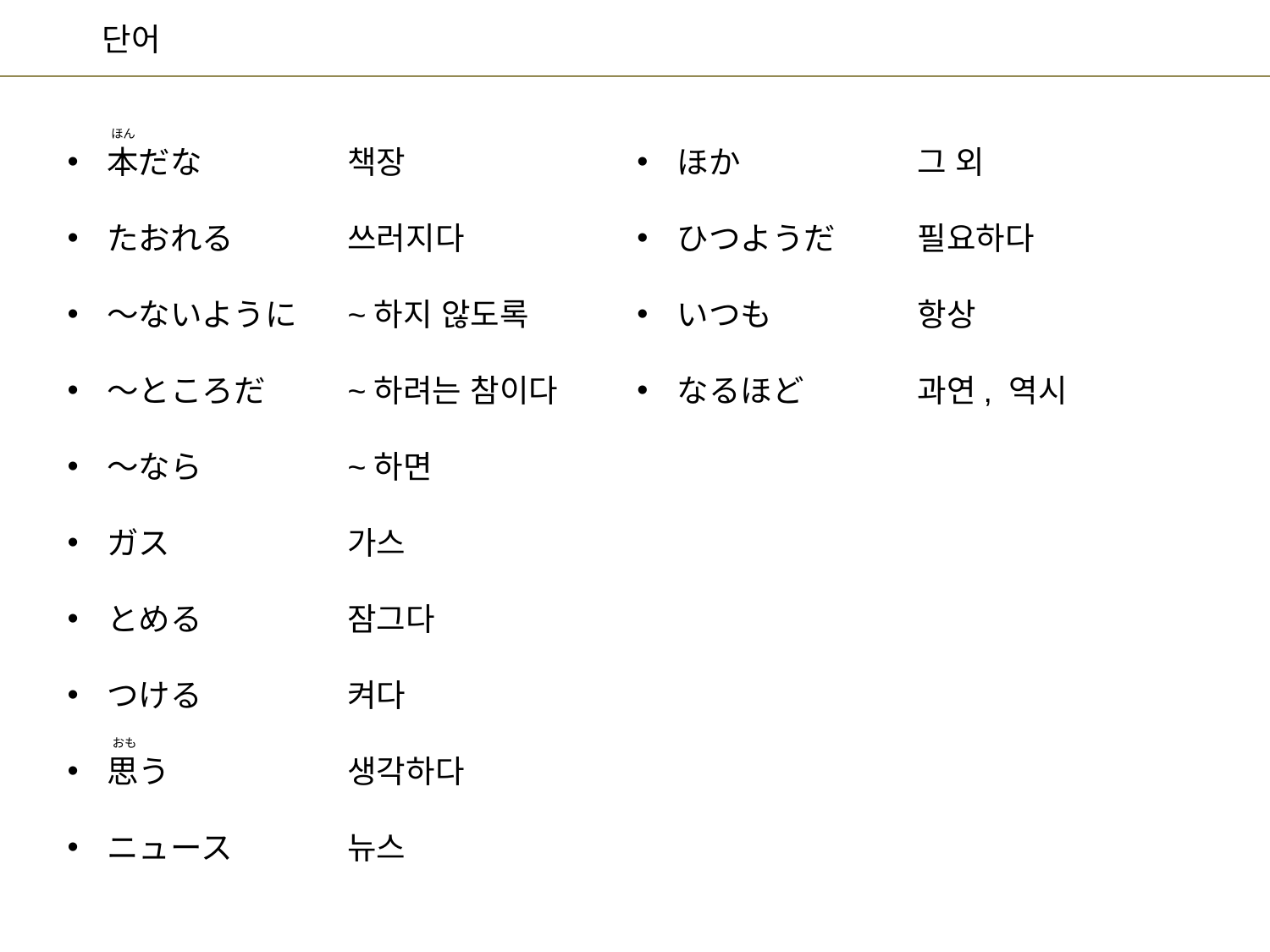

ほん
그 외

필요하다

항상

과연, 역시
책장

쓰러지다

~하지 않도록

~하려는 참이다

~하면

가스

잠그다

켜다

생각하다

뉴스
ほか

ひつようだ

いつも

なるほど
本だな

たおれる

～ないように

～ところだ

～なら

ガス

とめる

つける

思う

ニュース
おも